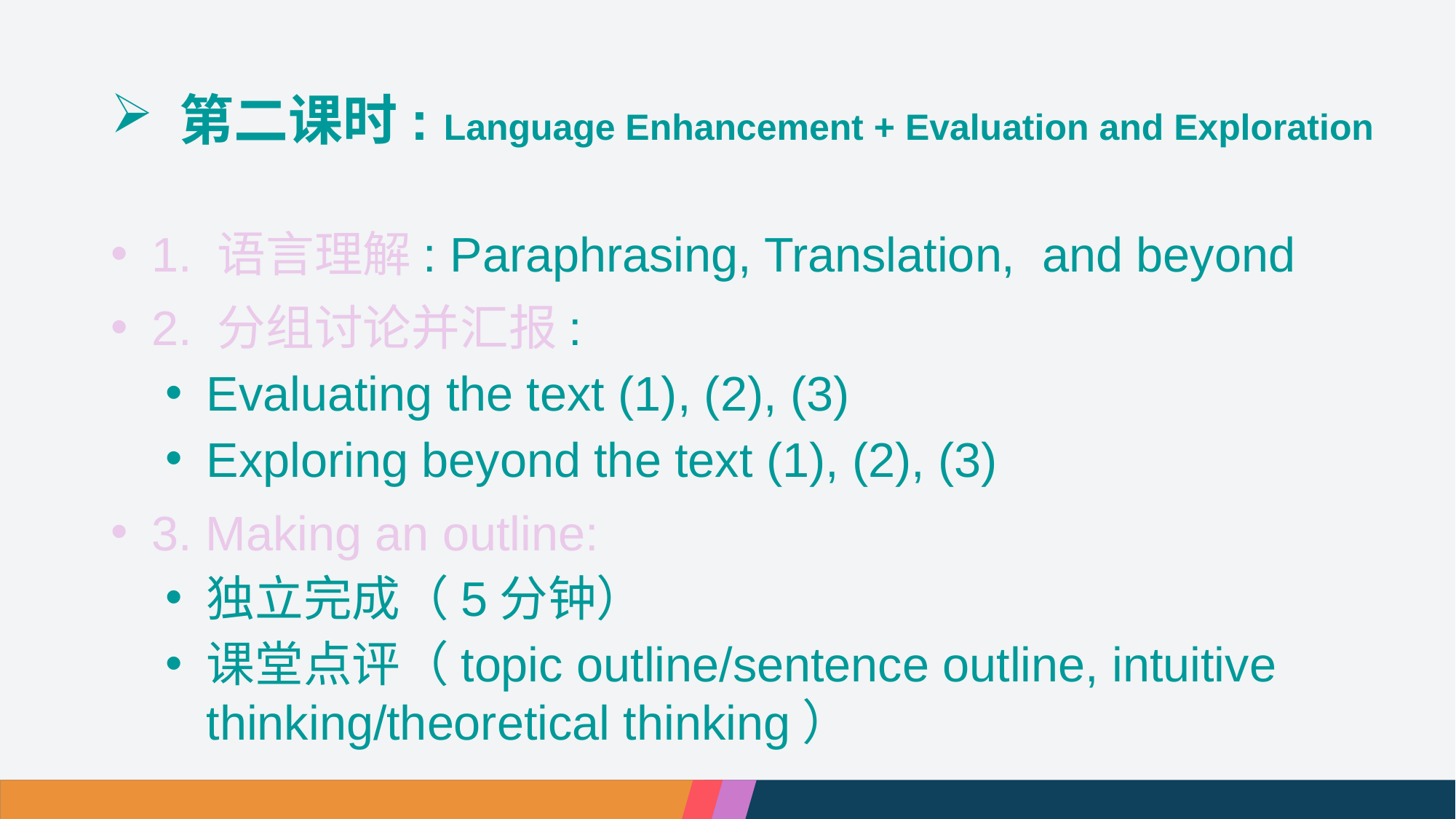

# 第二课时: Language Enhancement + Evaluation and Exploration
1. 语言理解: Paraphrasing, Translation,  and beyond
2. 分组讨论并汇报:
Evaluating the text (1), (2), (3)
Exploring beyond the text (1), (2), (3)
3. Making an outline:
独立完成（5分钟）
课堂点评（topic outline/sentence outline, intuitive thinking/theoretical thinking）